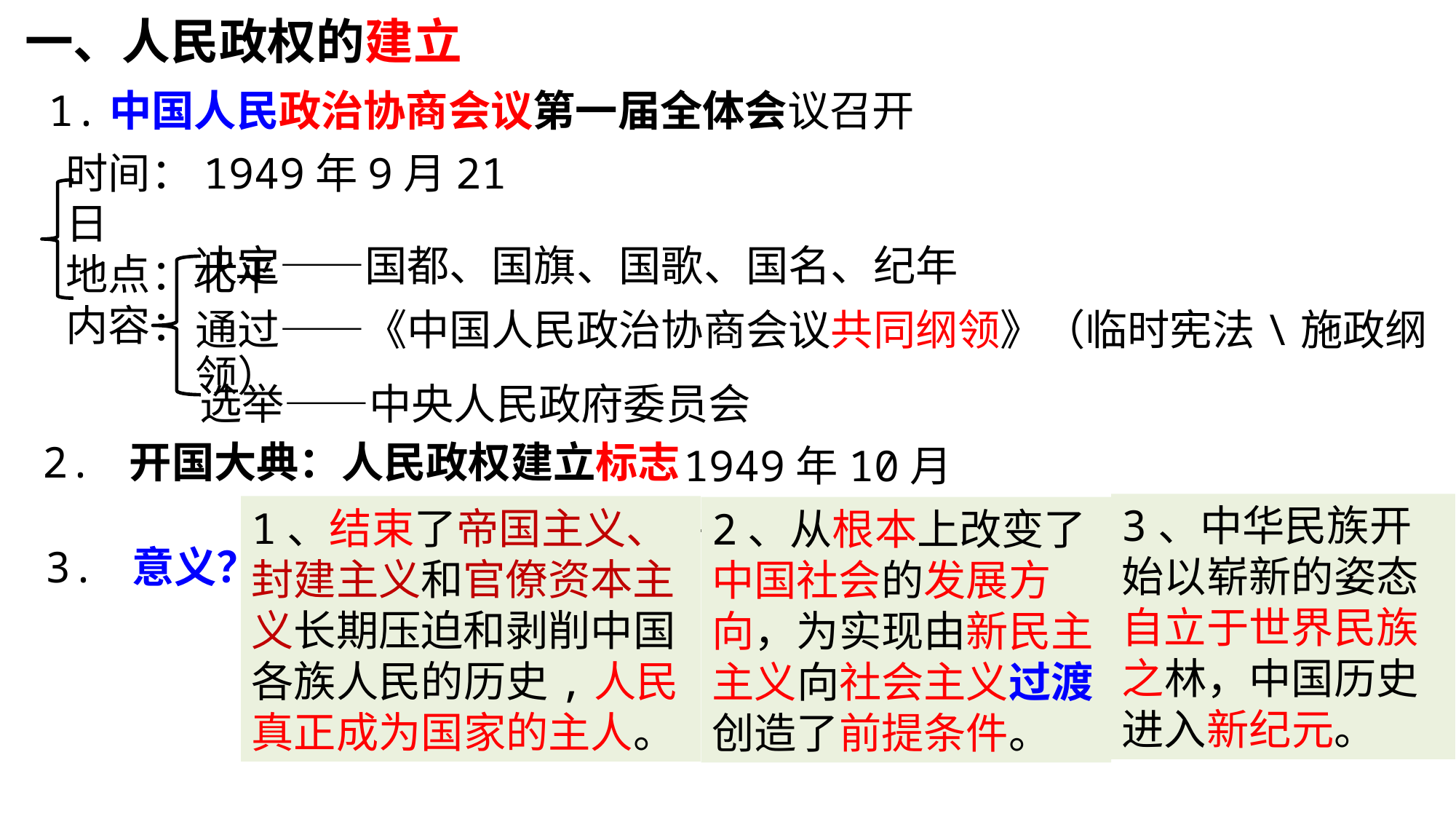

一、人民政权的建立
1.中国人民政治协商会议第一届全体会议召开
时间：1949年9月21日
地点：北平
内容：

决定——国都、国旗、国歌、国名、纪年

通过——《中国人民政治协商会议共同纲领》（临时宪法\施政纲领）
选举——中央人民政府委员会
2. 开国大典：人民政权建立标志
1949年10月1日
3、中华民族开始以崭新的姿态自立于世界民族之林，中国历史进入新纪元。
1、结束了帝国主义、封建主义和官僚资本主义长期压迫和剥削中国各族人民的历史,人民真正成为国家的主人。
2、从根本上改变了中国社会的发展方向，为实现由新民主主义向社会主义过渡创造了前提条件。
3. 意义？